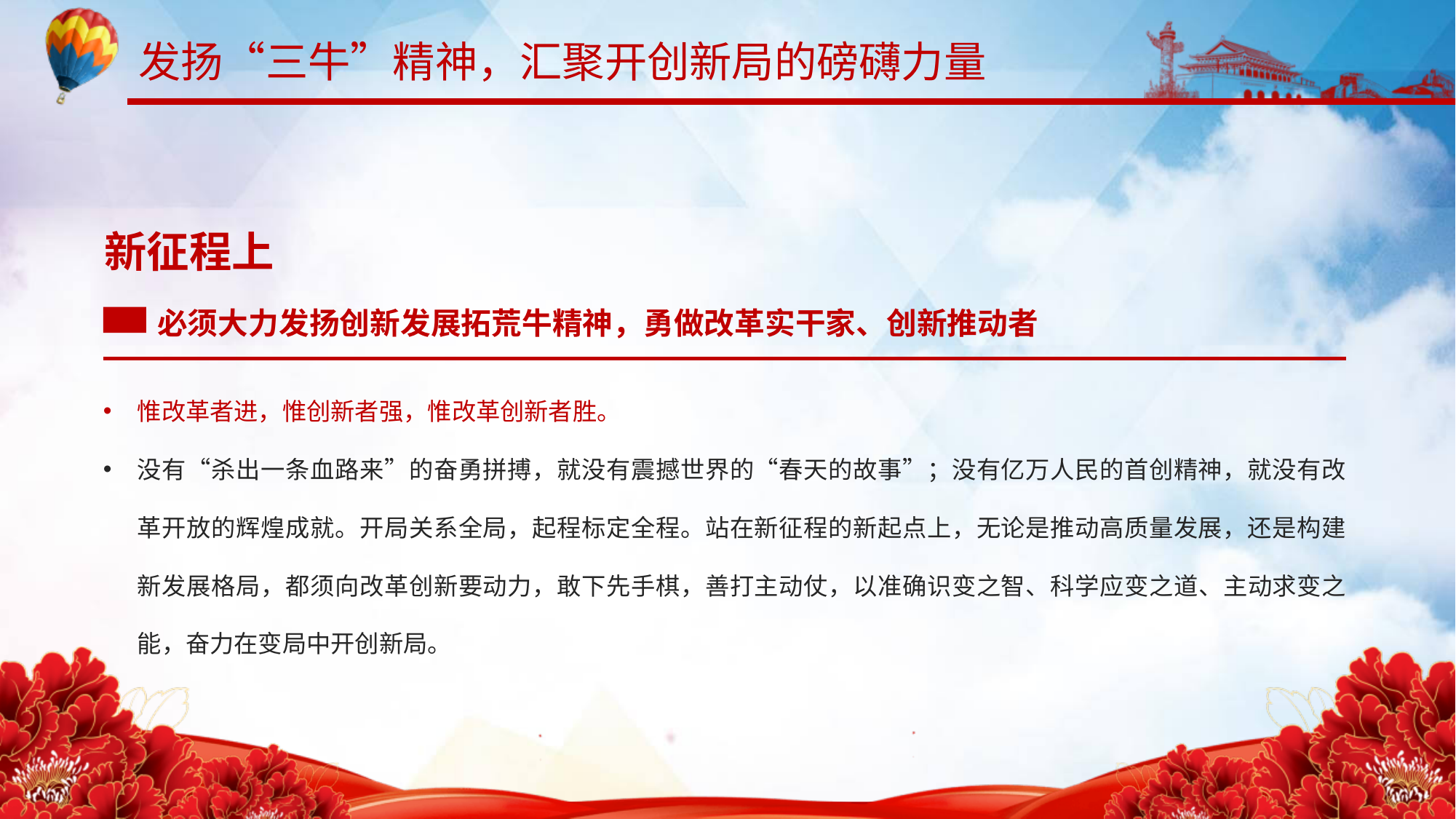

新征程上
必须大力发扬创新发展拓荒牛精神，勇做改革实干家、创新推动者

惟改革者进，惟创新者强，惟改革创新者胜。
没有“杀出一条血路来”的奋勇拼搏，就没有震撼世界的“春天的故事”；没有亿万人民的首创精神，就没有改革开放的辉煌成就。开局关系全局，起程标定全程。站在新征程的新起点上，无论是推动高质量发展，还是构建新发展格局，都须向改革创新要动力，敢下先手棋，善打主动仗，以准确识变之智、科学应变之道、主动求变之能，奋力在变局中开创新局。